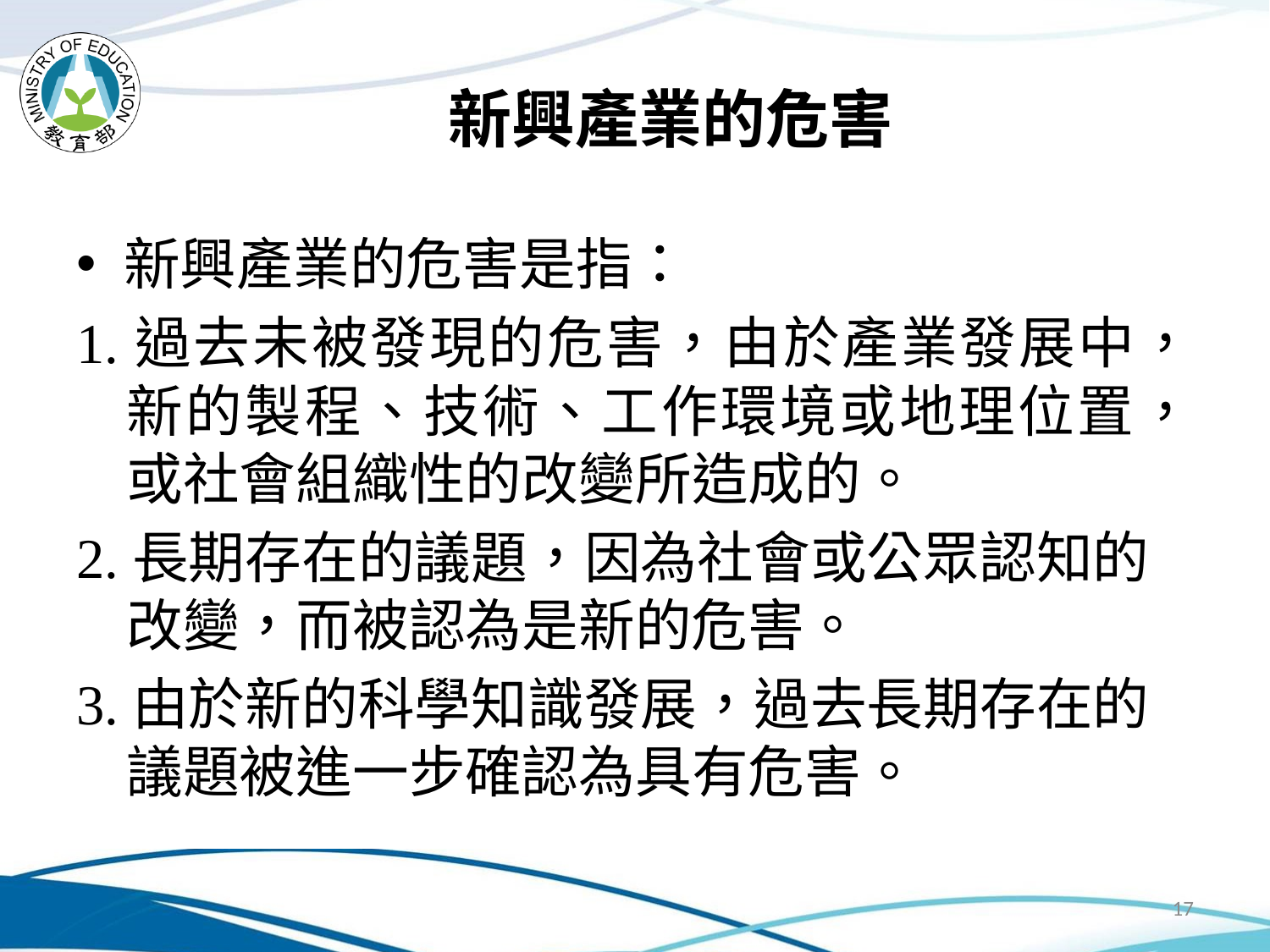

# 新興產業的危害
新興產業的危害是指：
1.過去未被發現的危害，由於產業發展中，新的製程、技術、工作環境或地理位置，或社會組織性的改變所造成的。
2.長期存在的議題，因為社會或公眾認知的改變，而被認為是新的危害。
3.由於新的科學知識發展，過去長期存在的議題被進一步確認為具有危害。
17